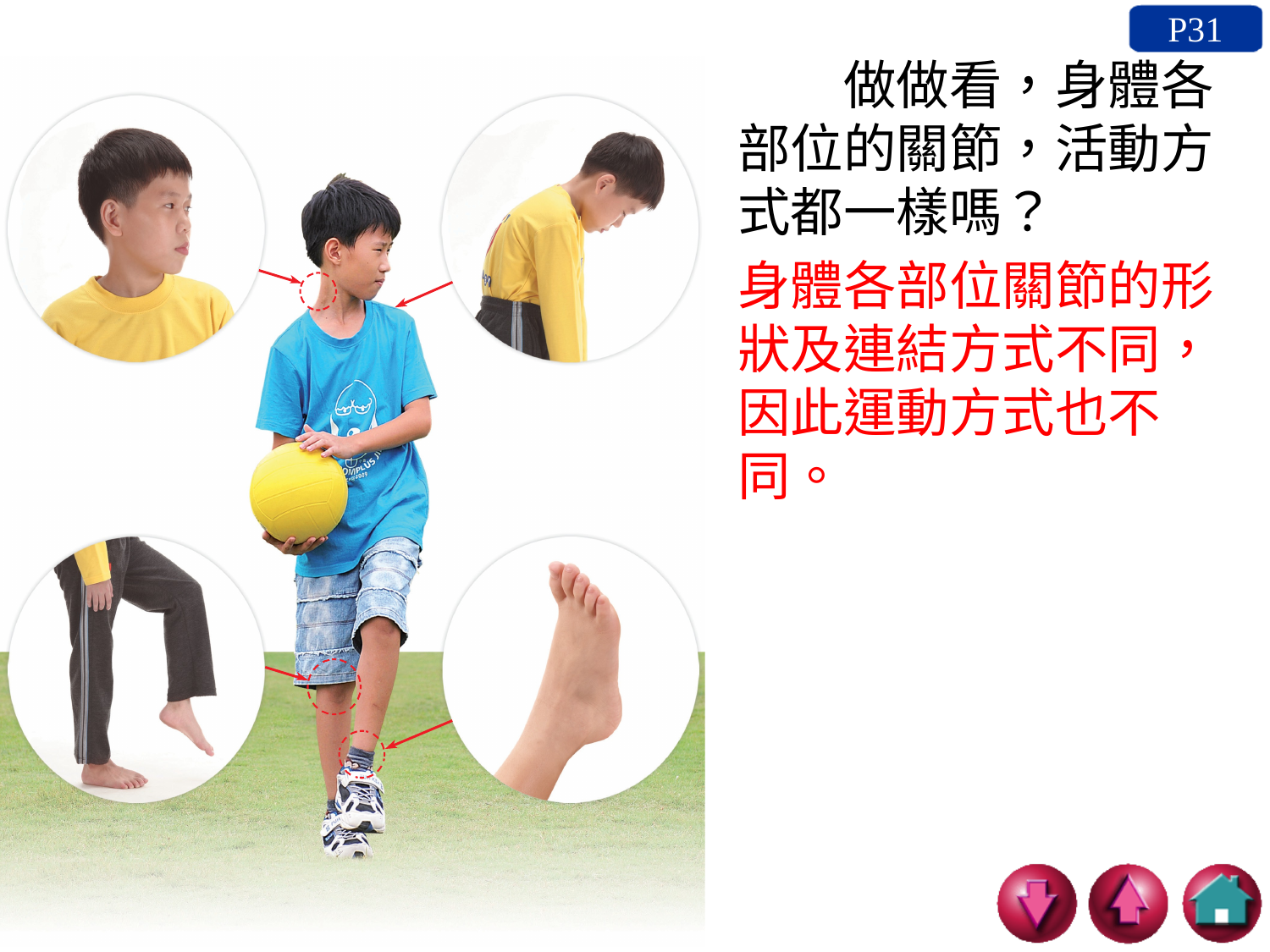

P31
　　做做看，身體各部位的關節，活動方式都一樣嗎？

　　夜空中這麼多的星星要怎麼分辨呢？仰望星空，你發現了什麼？
身體各部位關節的形狀及連結方式不同，因此運動方式也不同。